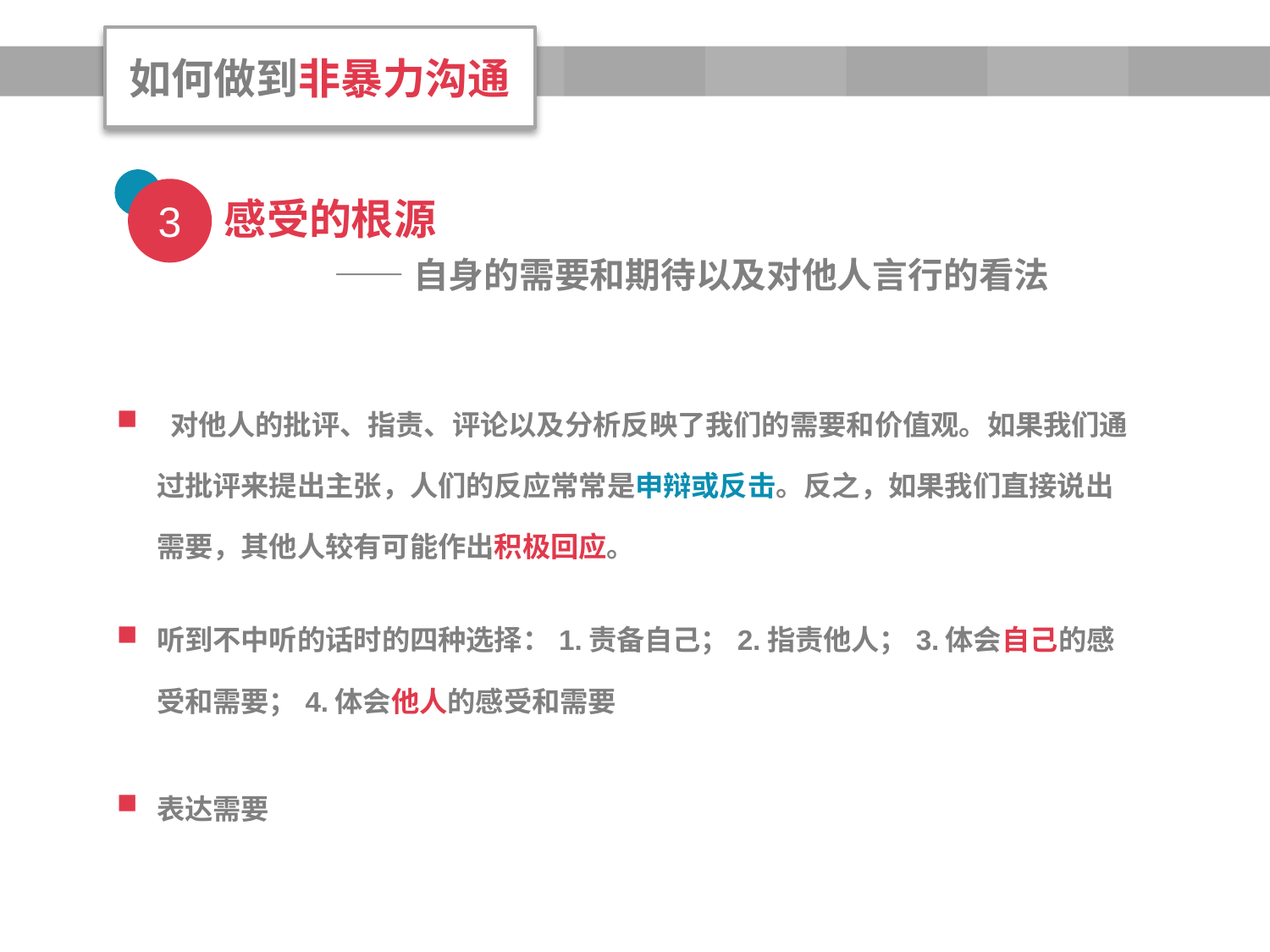

如何做到非暴力沟通

3
感受的根源
——自身的需要和期待以及对他人言行的看法
| 对他人的批评、指责、评论以及分析反映了我们的需要和价值观。如果我们通过批评来提出主张，人们的反应常常是申辩或反击。反之，如果我们直接说出需要，其他人较有可能作出积极回应。 |
| --- |
| 听到不中听的话时的四种选择：1.责备自己；2.指责他人；3.体会自己的感受和需要；4.体会他人的感受和需要 表达需要 |
|  |